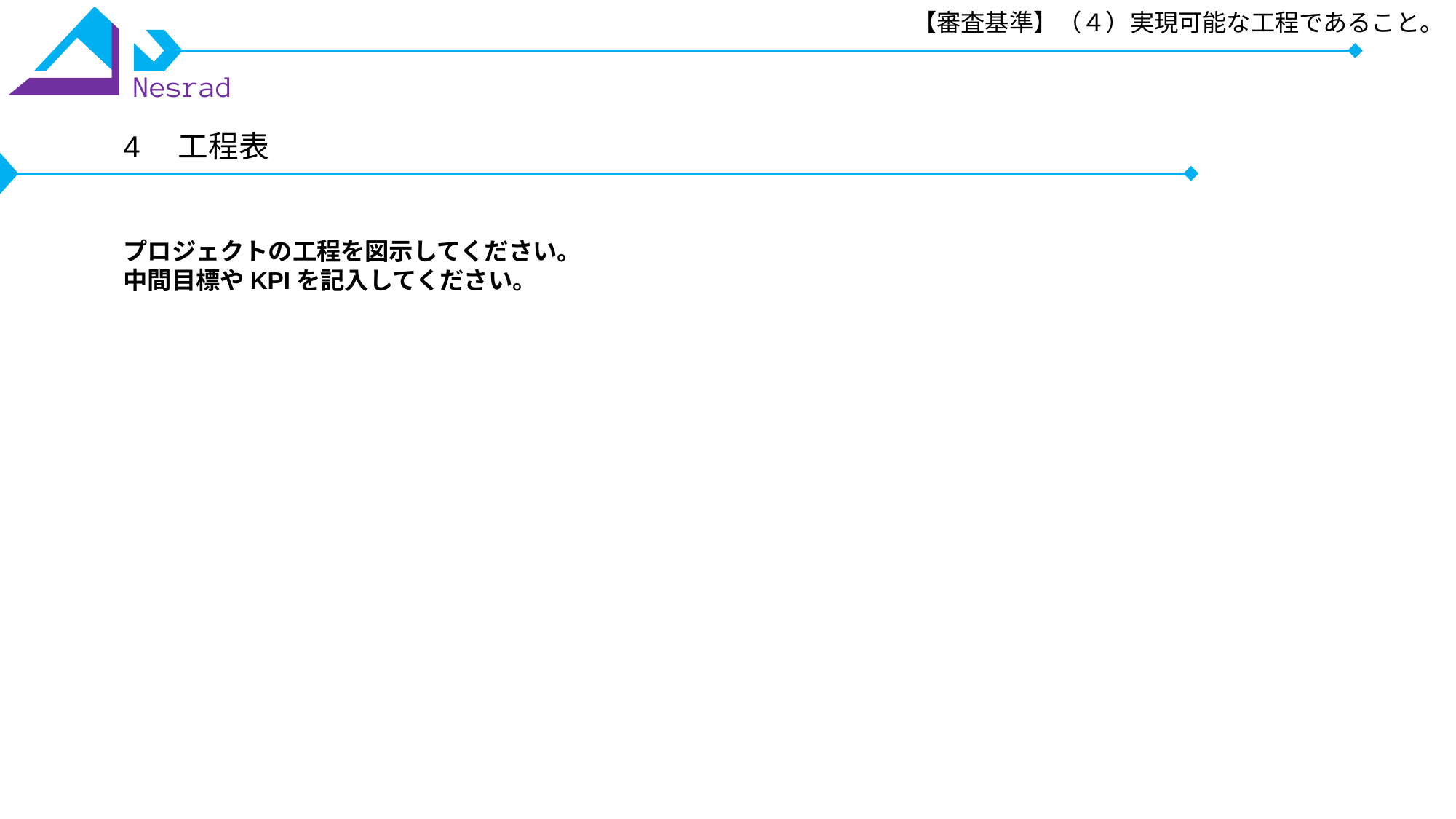

【審査基準】（４）実現可能な工程であること。
4　工程表

プロジェクトの工程を図示してください。
中間目標やKPIを記入してください。